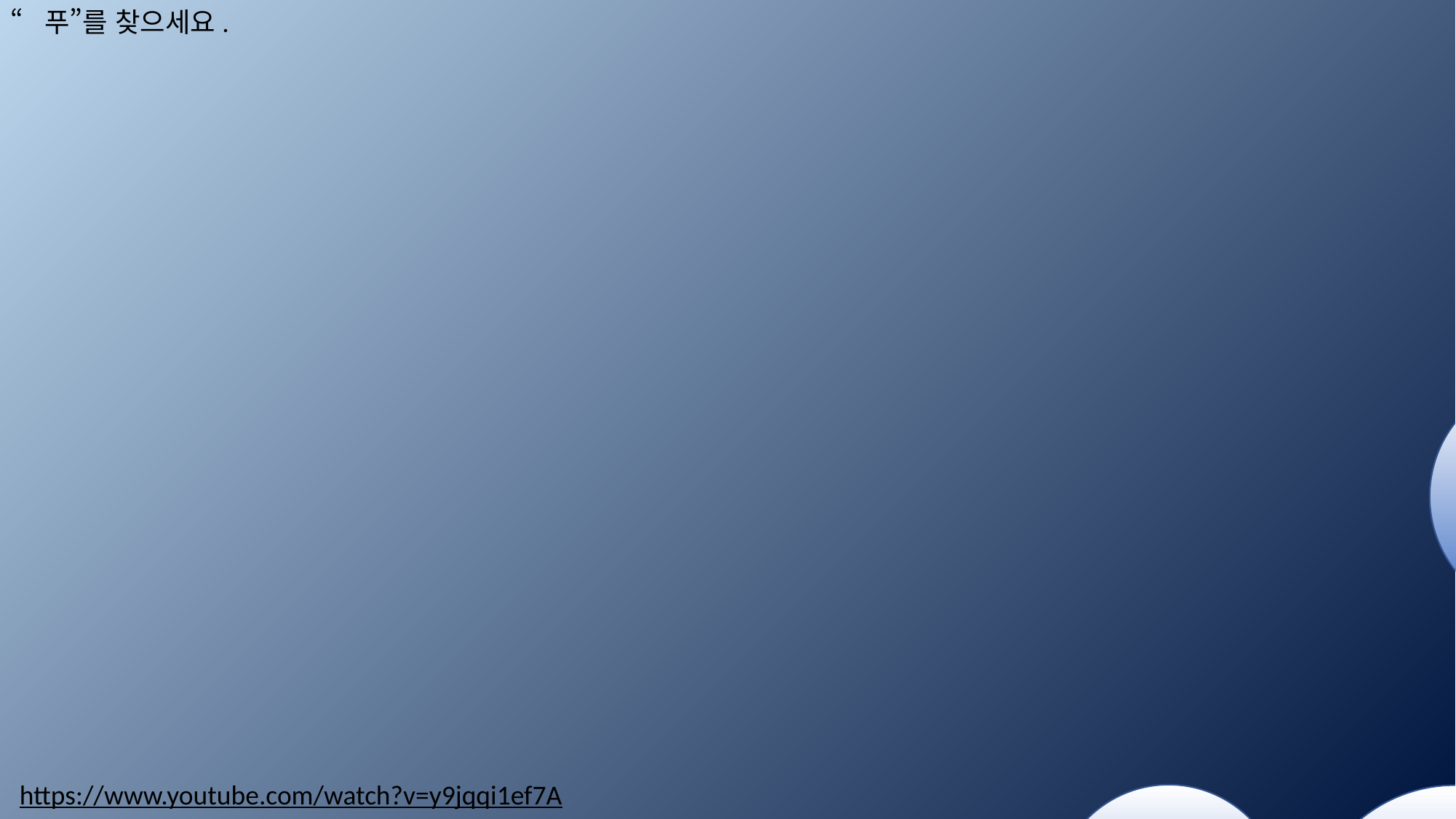

“푸”를 찾으세요.

우

무

투

쿠

푸

우
https://www.youtube.com/watch?v=y9jqqi1ef7A

루

푸

투

루